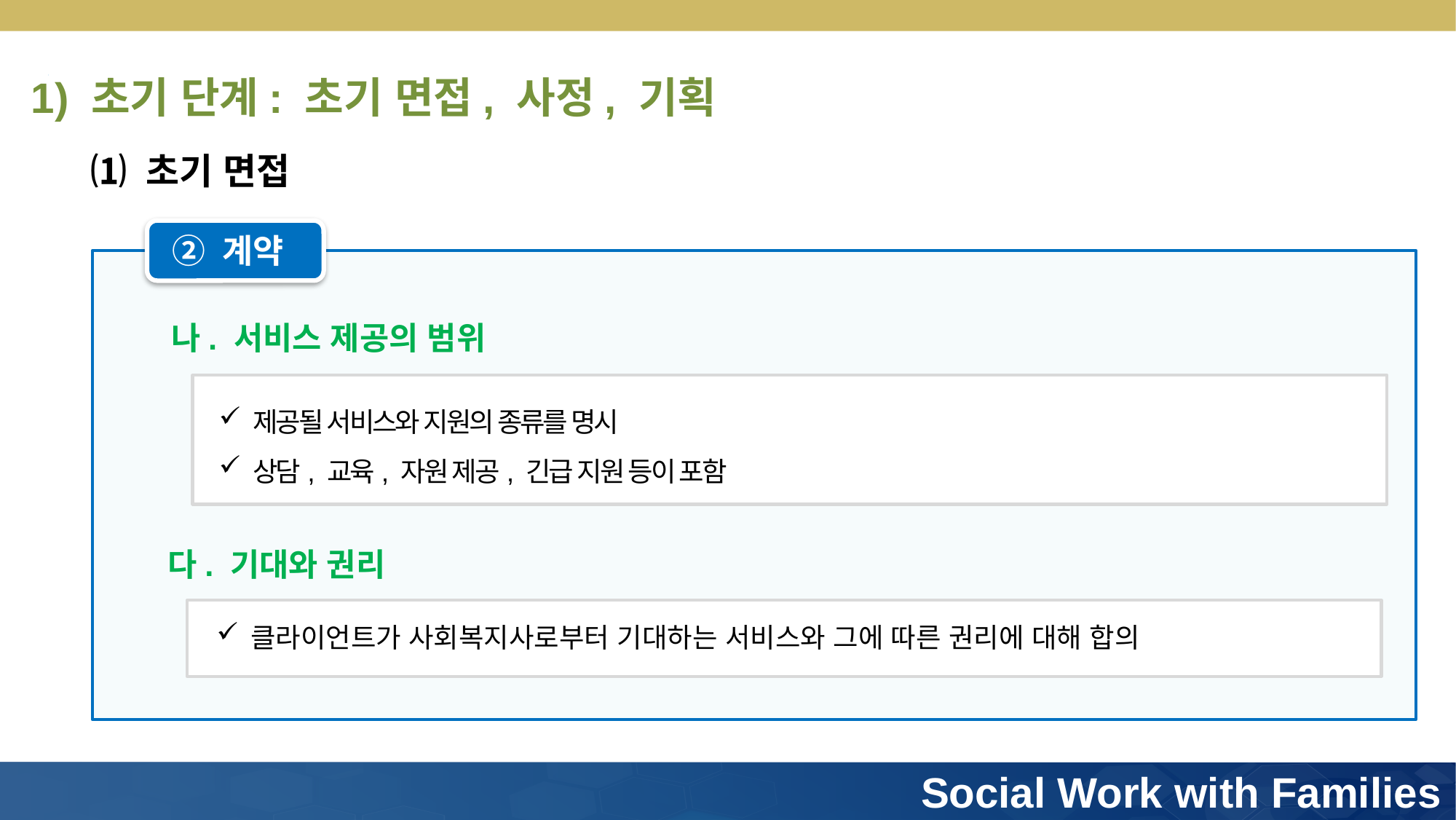

1) 초기 단계: 초기 면접, 사정, 기획
⑴ 초기 면접

② 계약

나. 서비스 제공의 범위

제공될 서비스와 지원의 종류를 명시
상담, 교육, 자원 제공, 긴급 지원 등이 포함
다. 기대와 권리

클라이언트가 사회복지사로부터 기대하는 서비스와 그에 따른 권리에 대해 합의